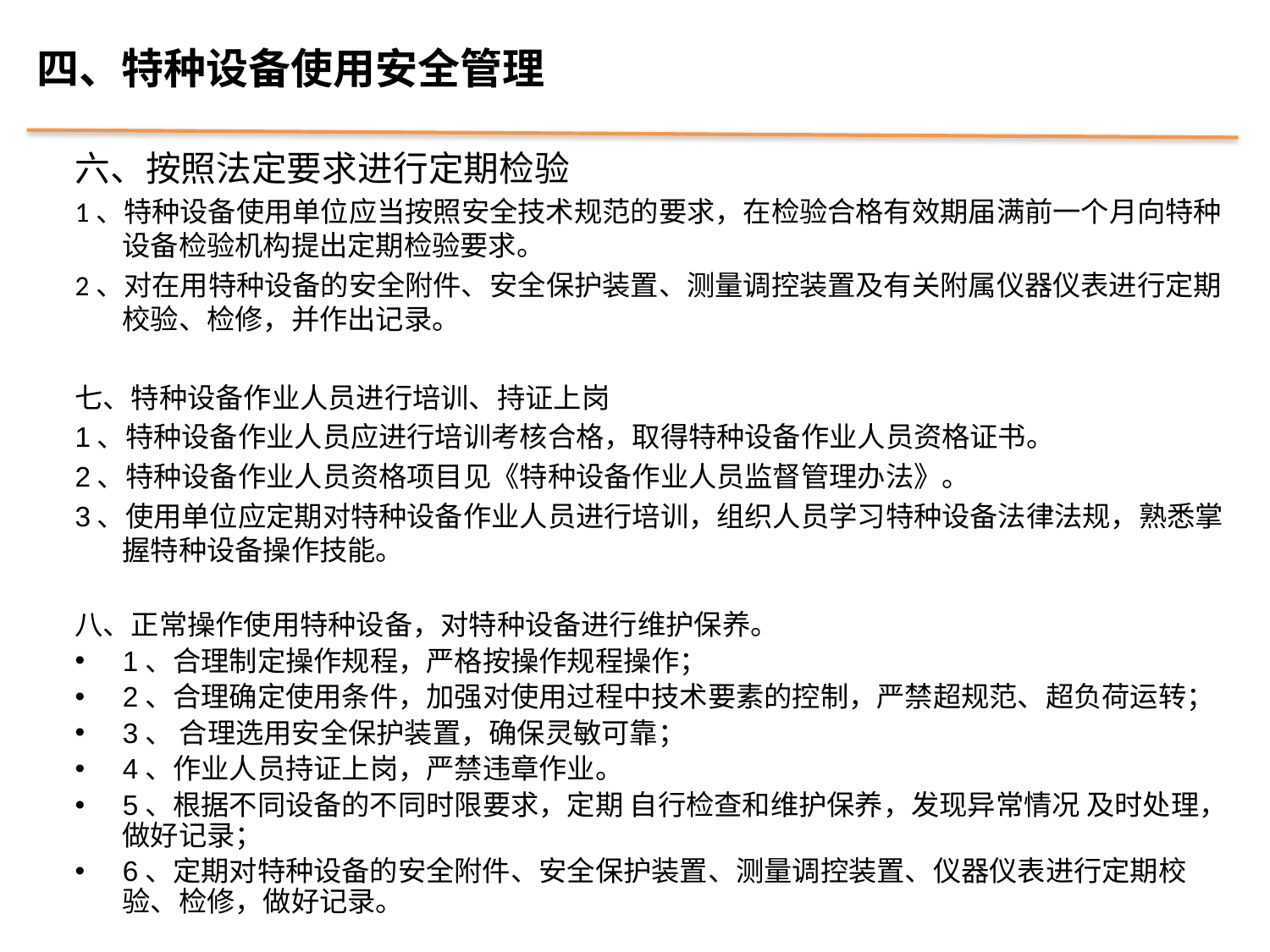

四、特种设备使用安全管理
六、按照法定要求进行定期检验
1、特种设备使用单位应当按照安全技术规范的要求，在检验合格有效期届满前一个月向特种设备检验机构提出定期检验要求。
2、对在用特种设备的安全附件、安全保护装置、测量调控装置及有关附属仪器仪表进行定期校验、检修，并作出记录。

七、特种设备作业人员进行培训、持证上岗
1、特种设备作业人员应进行培训考核合格，取得特种设备作业人员资格证书。
2、特种设备作业人员资格项目见《特种设备作业人员监督管理办法》。
3、使用单位应定期对特种设备作业人员进行培训，组织人员学习特种设备法律法规，熟悉掌握特种设备操作技能。

八、正常操作使用特种设备，对特种设备进行维护保养。
1、合理制定操作规程，严格按操作规程操作；
2、合理确定使用条件，加强对使用过程中技术要素的控制，严禁超规范、超负荷运转；
3、 合理选用安全保护装置，确保灵敏可靠；
4、作业人员持证上岗，严禁违章作业。
5、根据不同设备的不同时限要求，定期 自行检查和维护保养，发现异常情况 及时处理，做好记录；
6、定期对特种设备的安全附件、安全保护装置、测量调控装置、仪器仪表进行定期校验、检修，做好记录。